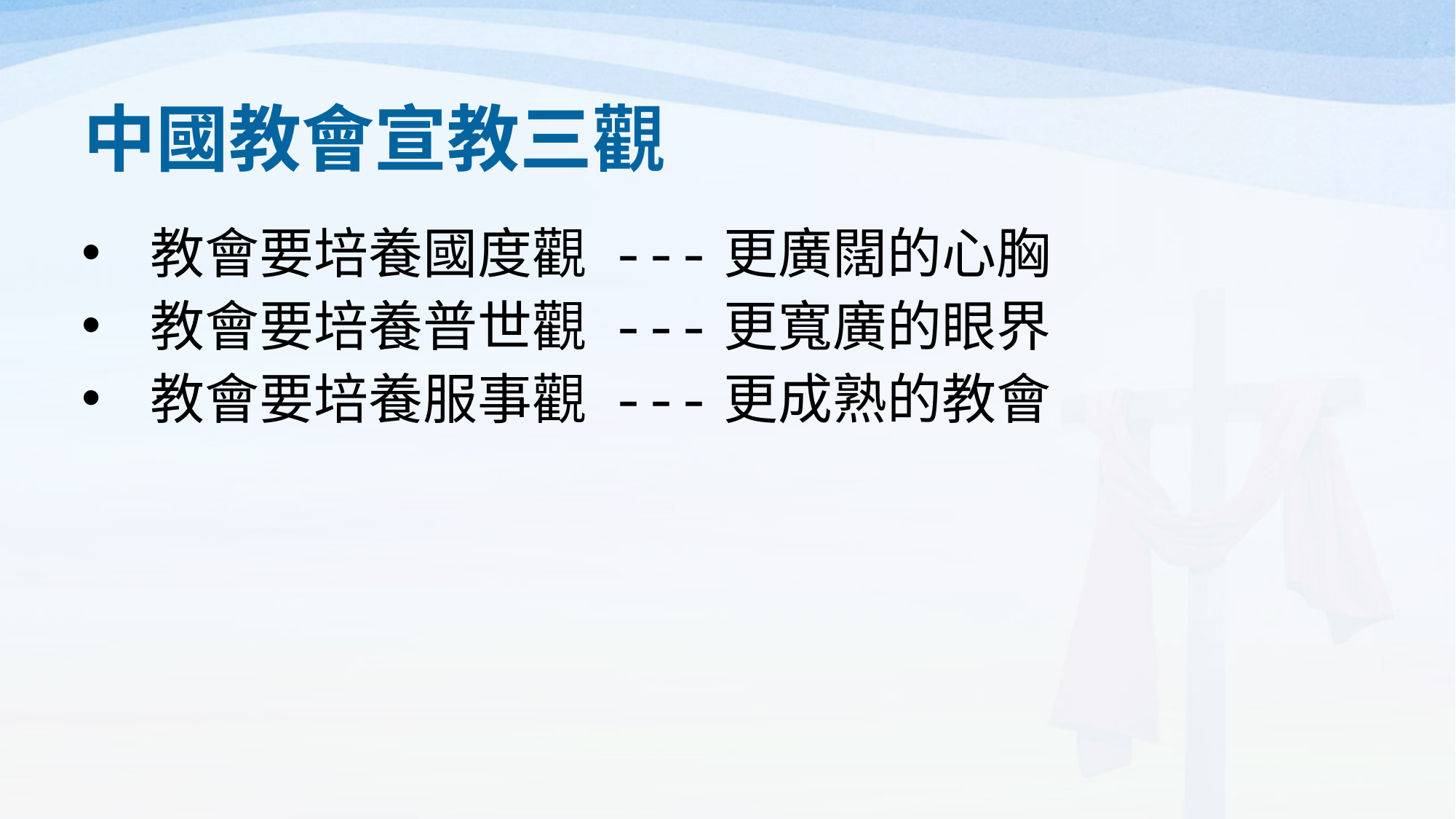

# 中國教會宣教三觀
教會要培養國度觀 ---更廣闊的心胸
教會要培養普世觀 ---更寬廣的眼界
教會要培養服事觀 ---更成熟的教會